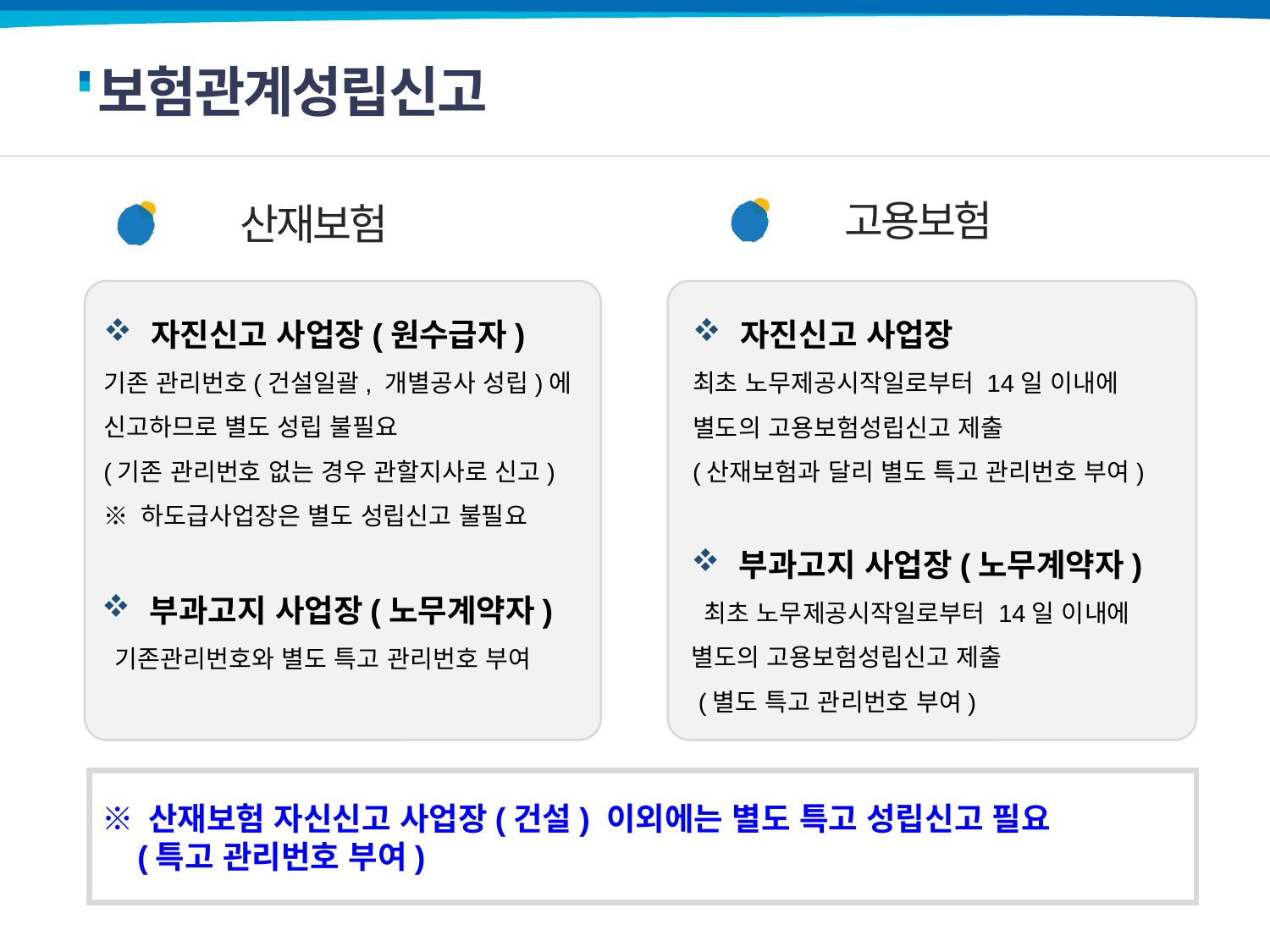

보험관계성립신고

     고용보험

      산재보험

자진신고 사업장(원수급자)
기존 관리번호(건설일괄, 개별공사 성립)에 신고하므로 별도 성립 불필요
(기존 관리번호 없는 경우 관할지사로 신고)
※ 하도급사업장은 별도 성립신고 불필요

자진신고 사업장
최초 노무제공시작일로부터 14일 이내에 별도의 고용보험성립신고 제출
(산재보험과 달리 별도 특고 관리번호 부여)
2019년도 소속기관 부패방지 시책평가(감사실)
부과고지 사업장(노무계약자)
 최초 노무제공시작일로부터 14일 이내에 별도의 고용보험성립신고 제출
 (별도 특고 관리번호 부여)

부과고지 사업장(노무계약자)
 기존관리번호와 별도 특고 관리번호 부여
※ 산재보험 자신신고 사업장(건설) 이외에는 별도 특고 성립신고 필요
    (특고 관리번호 부여)